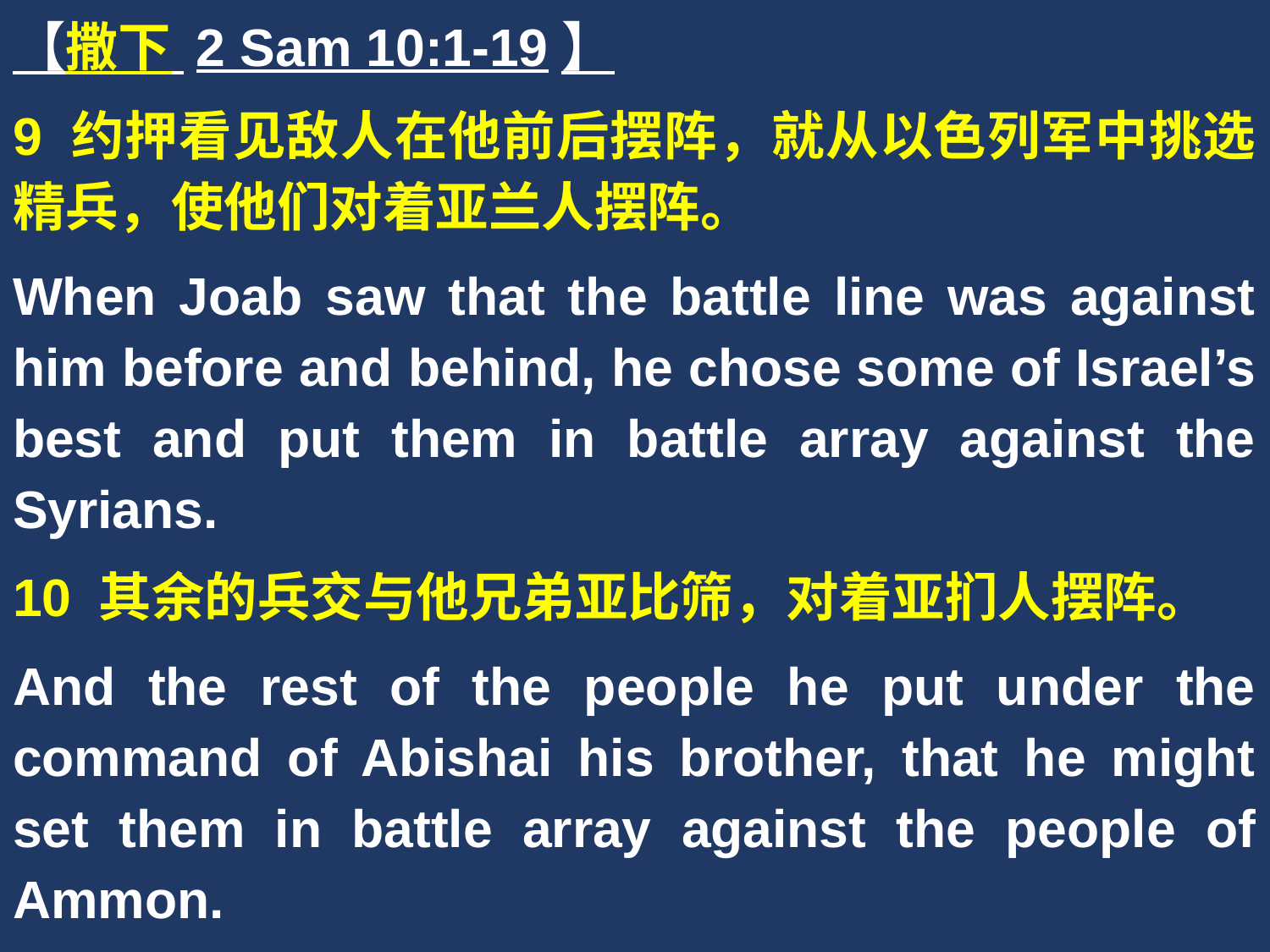

【撒下 2 Sam 10:1-19】
9 约押看见敌人在他前后摆阵，就从以色列军中挑选精兵，使他们对着亚兰人摆阵。
When Joab saw that the battle line was against him before and behind, he chose some of Israel’s best and put them in battle array against the Syrians.
10 其余的兵交与他兄弟亚比筛，对着亚扪人摆阵。
And the rest of the people he put under the command of Abishai his brother, that he might set them in battle array against the people of Ammon.